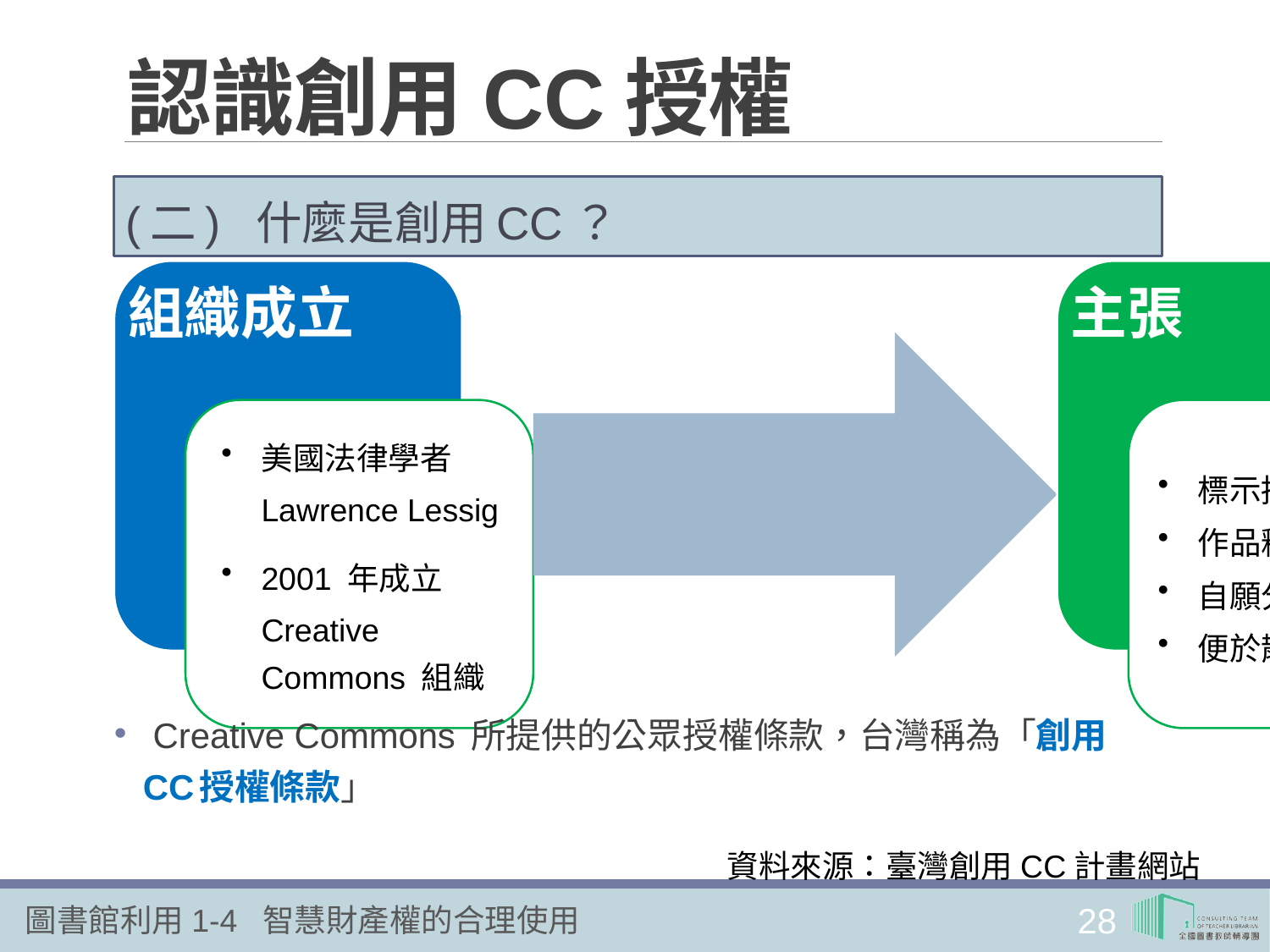

# 認識創用CC授權
(二)  什麼是創用CC？
組織成立
主張
 Creative Commons 所提供的公眾授權條款，台灣稱為「創用CC授權條款」
資料來源：臺灣創用CC計畫網站